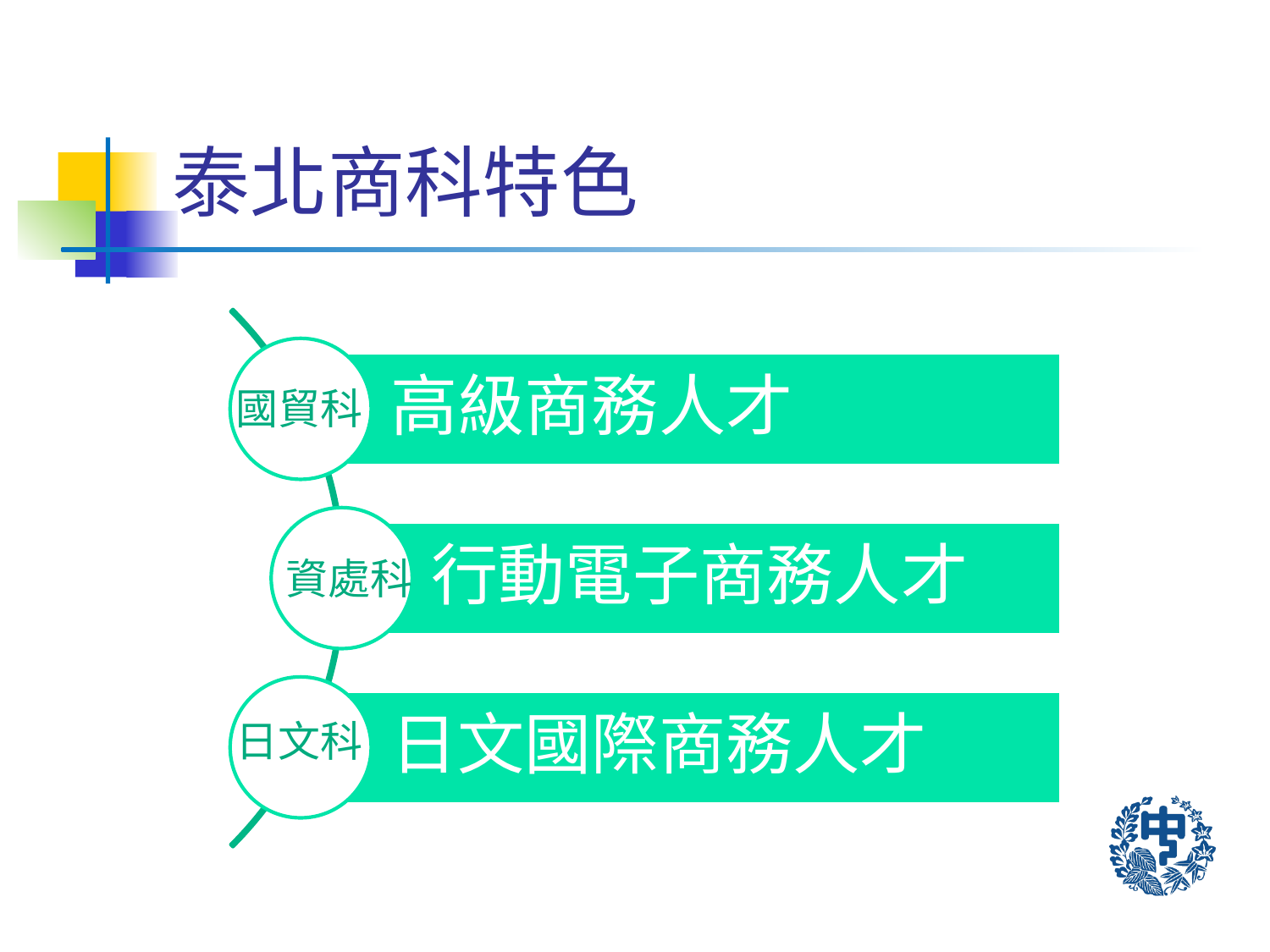

# 泰北商科特色
高級商務人才
行動電子商務人才
日文國際商務人才
國貿科
資處科
日文科